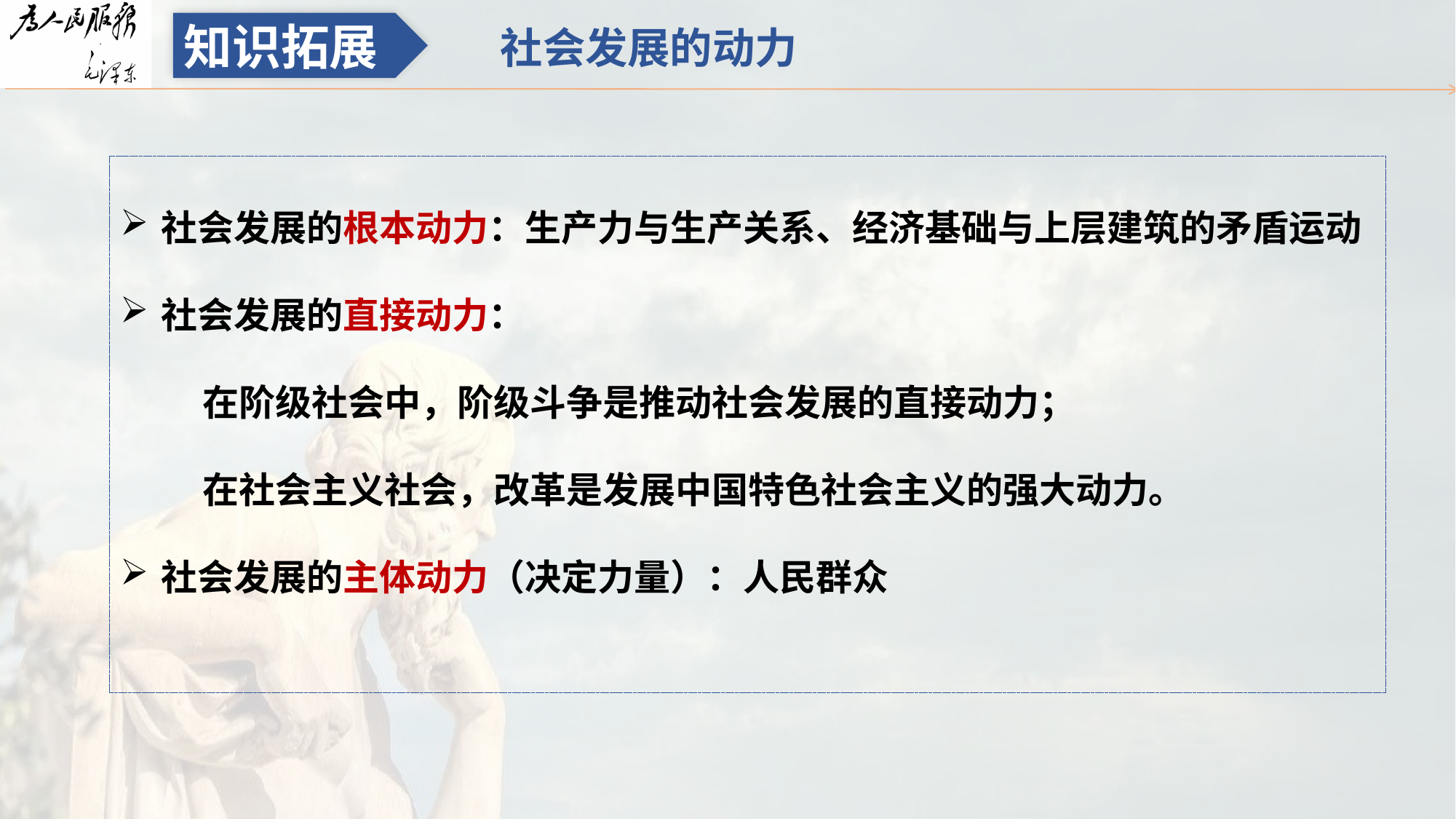

知识拓展
社会发展的动力
社会发展的根本动力：生产力与生产关系、经济基础与上层建筑的矛盾运动
社会发展的直接动力：
         在阶级社会中，阶级斗争是推动社会发展的直接动力；
         在社会主义社会，改革是发展中国特色社会主义的强大动力。
社会发展的主体动力（决定力量）：人民群众